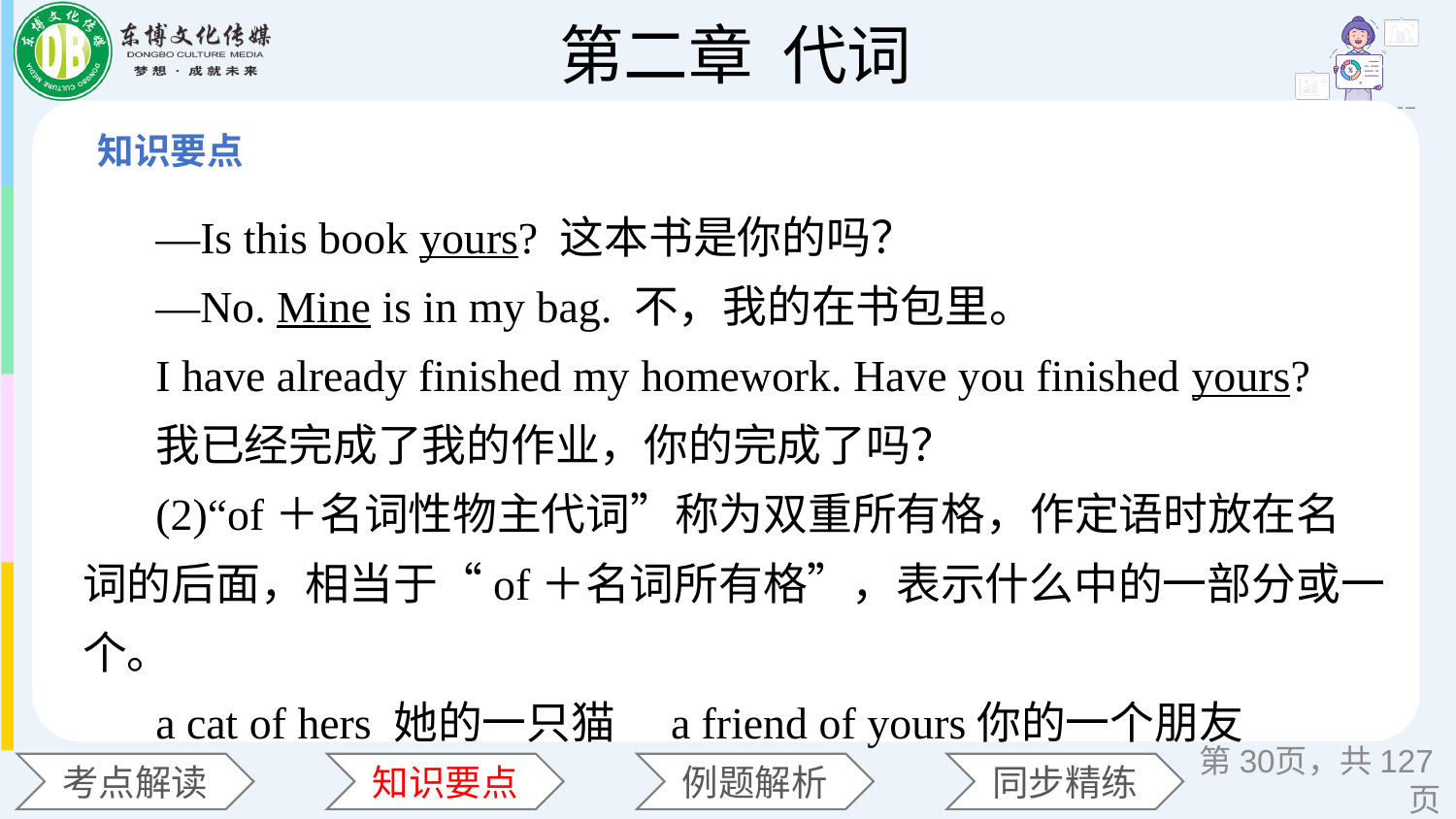

—Is this book yours? 这本书是你的吗？
—No. Mine is in my bag. 不，我的在书包里。
I have already finished my homework. Have you finished yours?
我已经完成了我的作业，你的完成了吗？
(2)“of＋名词性物主代词”称为双重所有格，作定语时放在名词的后面，相当于“of＋名词所有格”，表示什么中的一部分或一个。
a cat of hers 她的一只猫　a friend of yours你的一个朋友

第30页，共127页